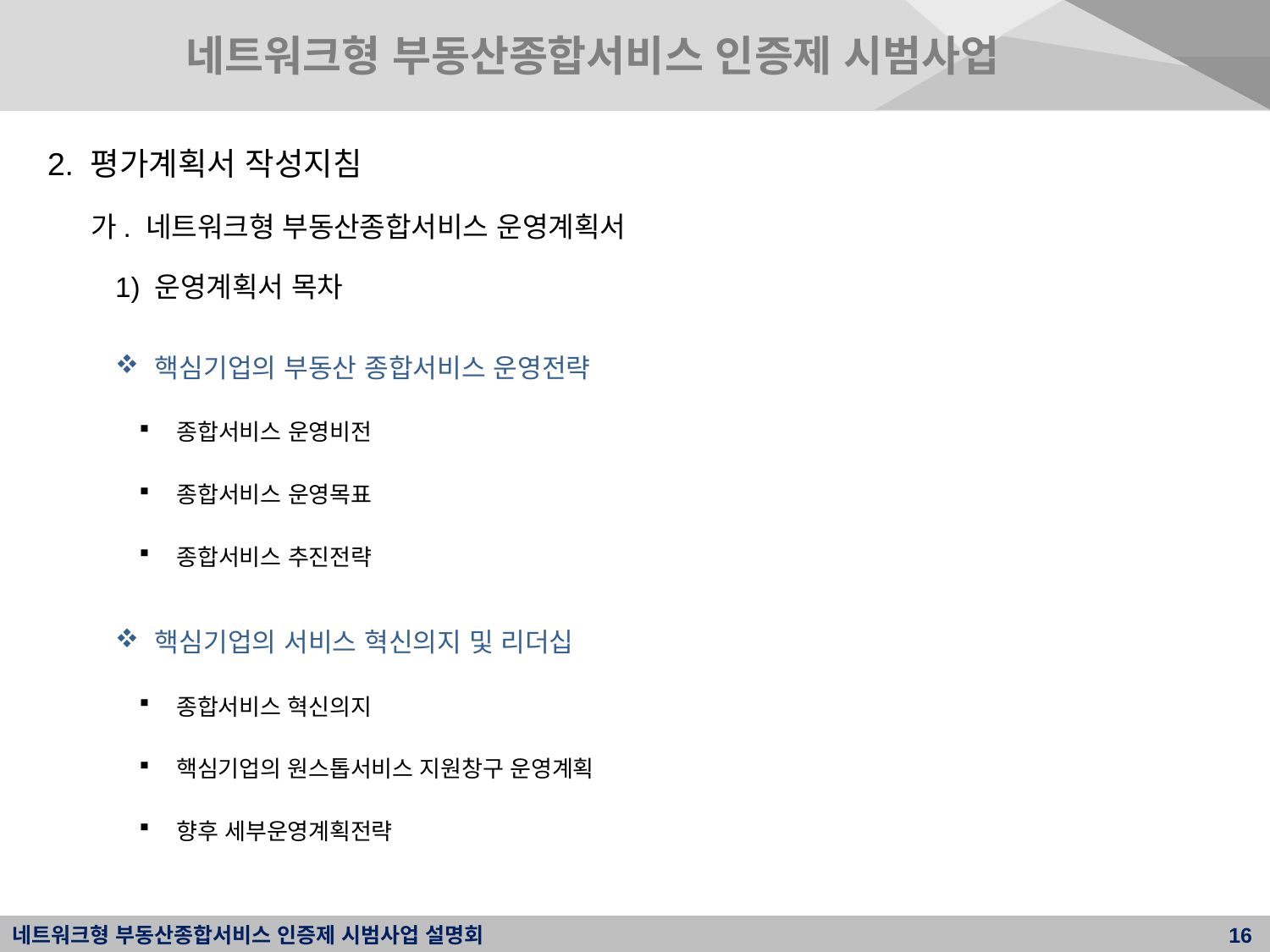

네트워크형 부동산종합서비스 인증제 시범사업
2. 평가계획서 작성지침
가. 네트워크형 부동산종합서비스 운영계획서
1) 운영계획서 목차
핵심기업의 부동산 종합서비스 운영전략
종합서비스 운영비전
종합서비스 운영목표
종합서비스 추진전략
핵심기업의 서비스 혁신의지 및 리더십
종합서비스 혁신의지
핵심기업의 원스톱서비스 지원창구 운영계획
향후 세부운영계획전략
16